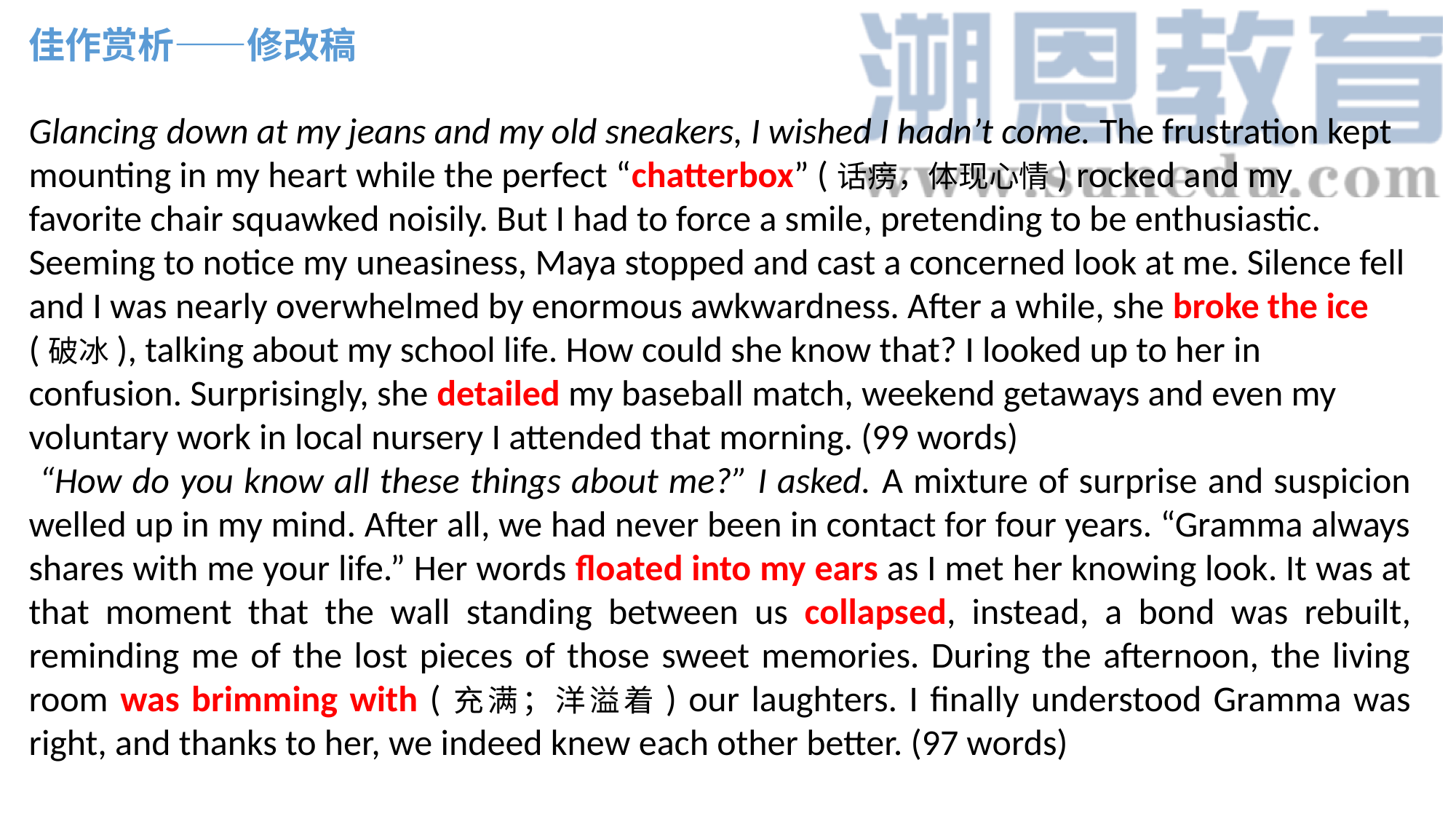

佳作赏析——修改稿
Glancing down at my jeans and my old sneakers, I wished I hadn’t come. The frustration kept mounting in my heart while the perfect “chatterbox” (话痨，体现心情) rocked and my favorite chair squawked noisily. But I had to force a smile, pretending to be enthusiastic. Seeming to notice my uneasiness, Maya stopped and cast a concerned look at me. Silence fell and I was nearly overwhelmed by enormous awkwardness. After a while, she broke the ice (破冰), talking about my school life. How could she know that? I looked up to her in confusion. Surprisingly, she detailed my baseball match, weekend getaways and even my voluntary work in local nursery I attended that morning. (99 words) “How do you know all these things about me?” I asked. A mixture of surprise and suspicion welled up in my mind. After all, we had never been in contact for four years. “Gramma always shares with me your life.” Her words floated into my ears as I met her knowing look. It was at that moment that the wall standing between us collapsed, instead, a bond was rebuilt, reminding me of the lost pieces of those sweet memories. During the afternoon, the living room was brimming with (充满；洋溢着) our laughters. I finally understood Gramma was right, and thanks to her, we indeed knew each other better. (97 words)